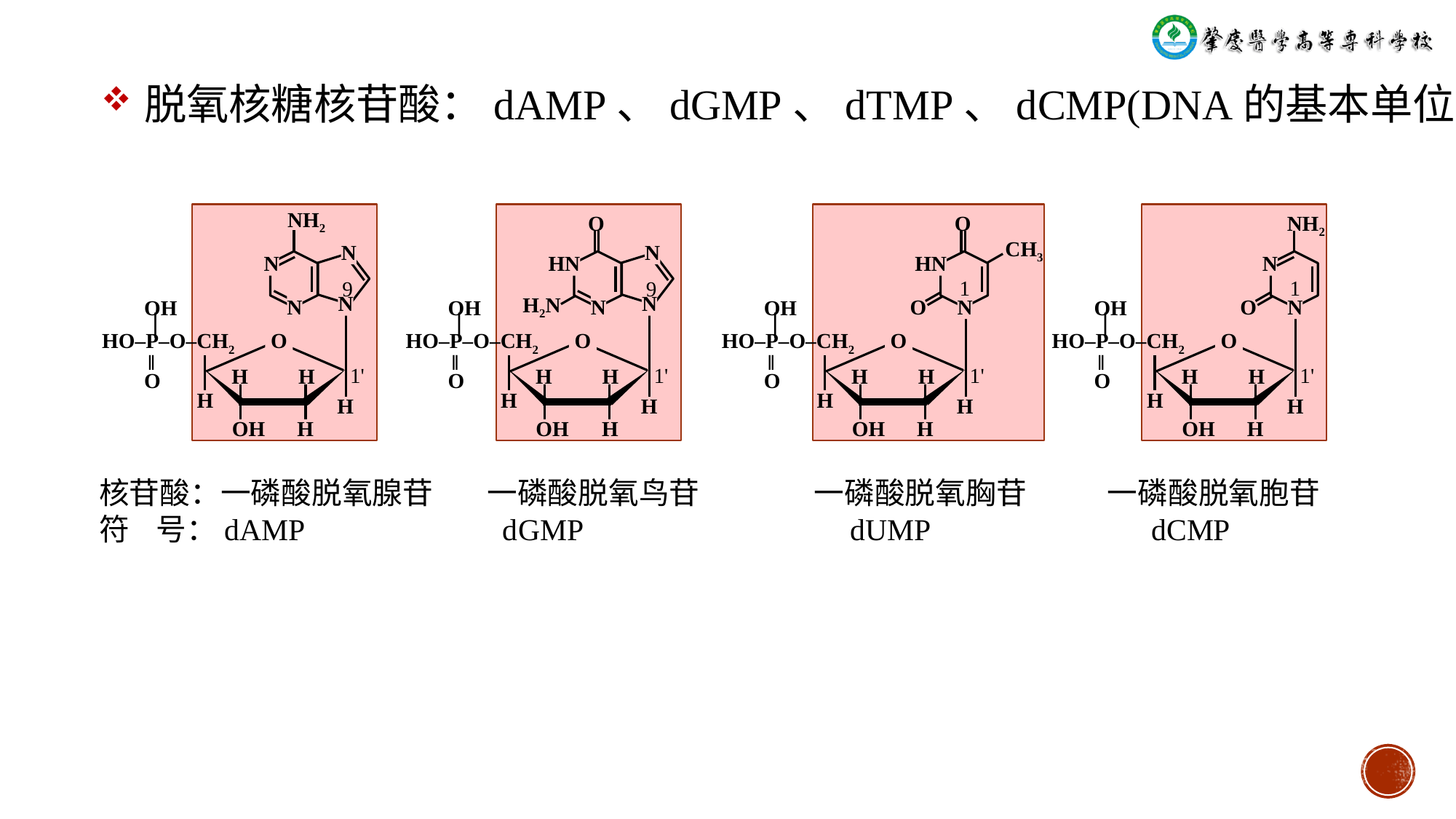

脱氧核糖核苷酸：dAMP、dGMP、dTMP、dCMP(DNA的基本单位)

NH2
O
O
NH2
CH3
N
N
N
HN
HN
N

1
1
9
9
N
N
H2N
O
O
N
N
N
N
        OH
         ׀
HO‒P‒O‒CH2
         ‖
        O
        OH
         ׀
HO‒P‒O‒CH2
         ‖
        O
        OH
         ׀
HO‒P‒O‒CH2
         ‖
        O
        OH
         ׀
HO‒P‒O‒CH2
         ‖
        O
O
O
O
O

1'
1'
1'
1'
H
H
H
H
H
H
H
H
H
H
H
H
H
H
H
H
OH
H
OH
H
OH
H
OH
H
核苷酸：一磷酸脱氧腺苷        一磷酸脱氧鸟苷                 一磷酸脱氧胸苷            一磷酸脱氧胞苷
符    号：dAMP                          dGMP                                   dUMP                             dCMP